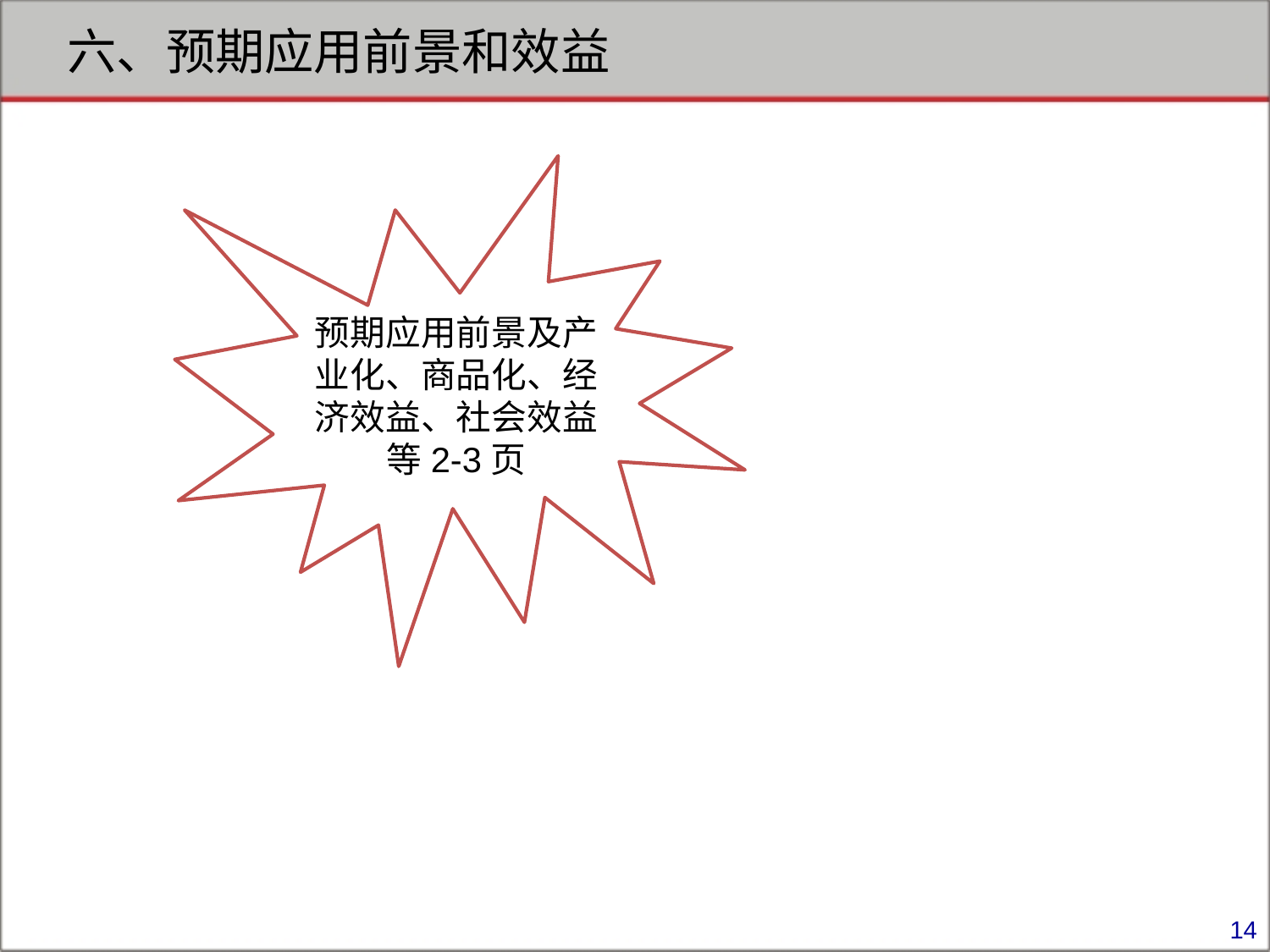

六、预期应用前景和效益
预期应用前景及产业化、商品化、经济效益、社会效益等2-3页